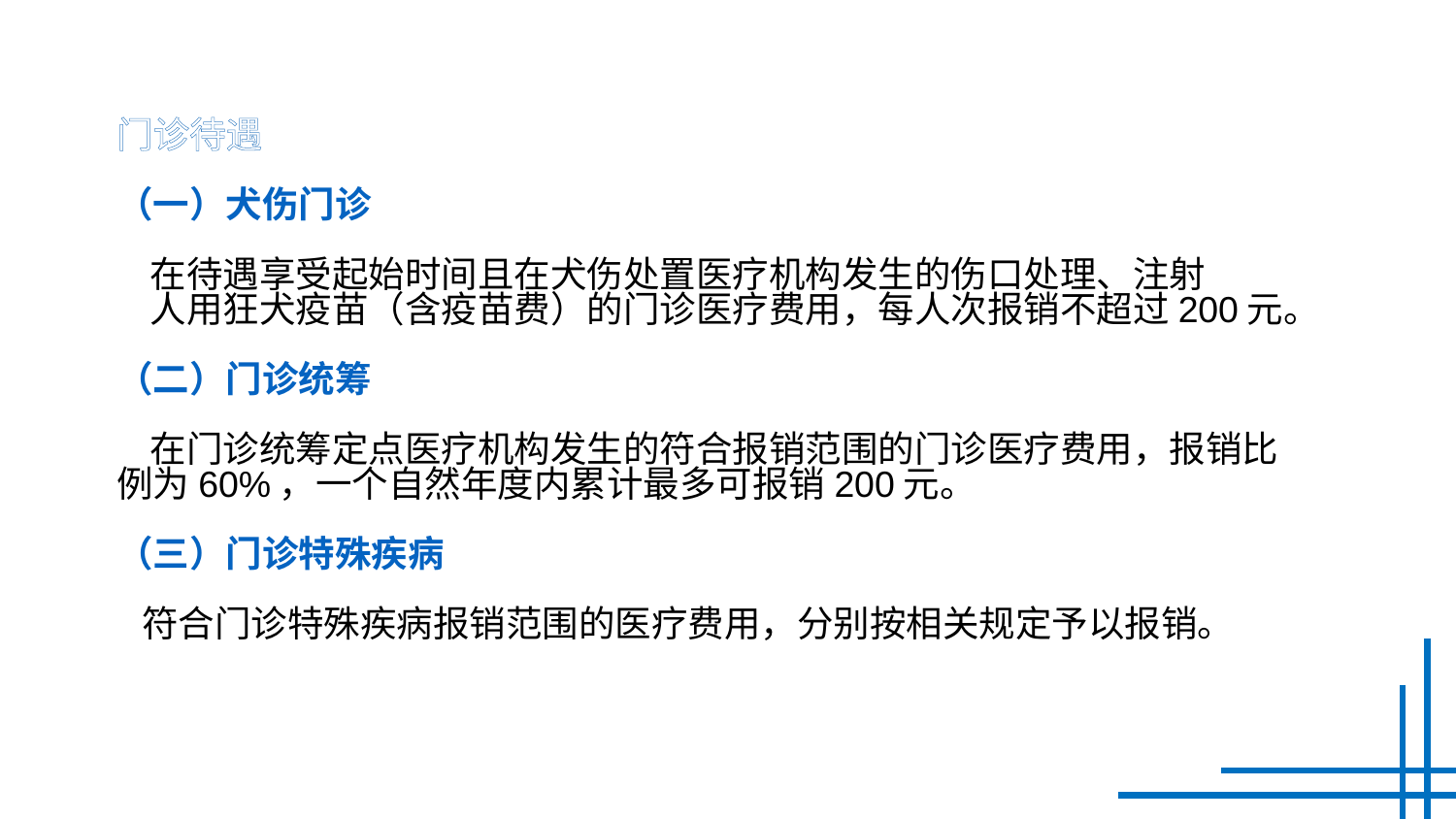

门诊待遇

（一）犬伤门诊

   在待遇享受起始时间且在犬伤处置医疗机构发生的伤口处理、注射
   人用狂犬疫苗（含疫苗费）的门诊医疗费用，每人次报销不超过200元。

（二）门诊统筹

   在门诊统筹定点医疗机构发生的符合报销范围的门诊医疗费用，报销比例为60%，一个自然年度内累计最多可报销200元。

（三）门诊特殊疾病

  符合门诊特殊疾病报销范围的医疗费用，分别按相关规定予以报销。